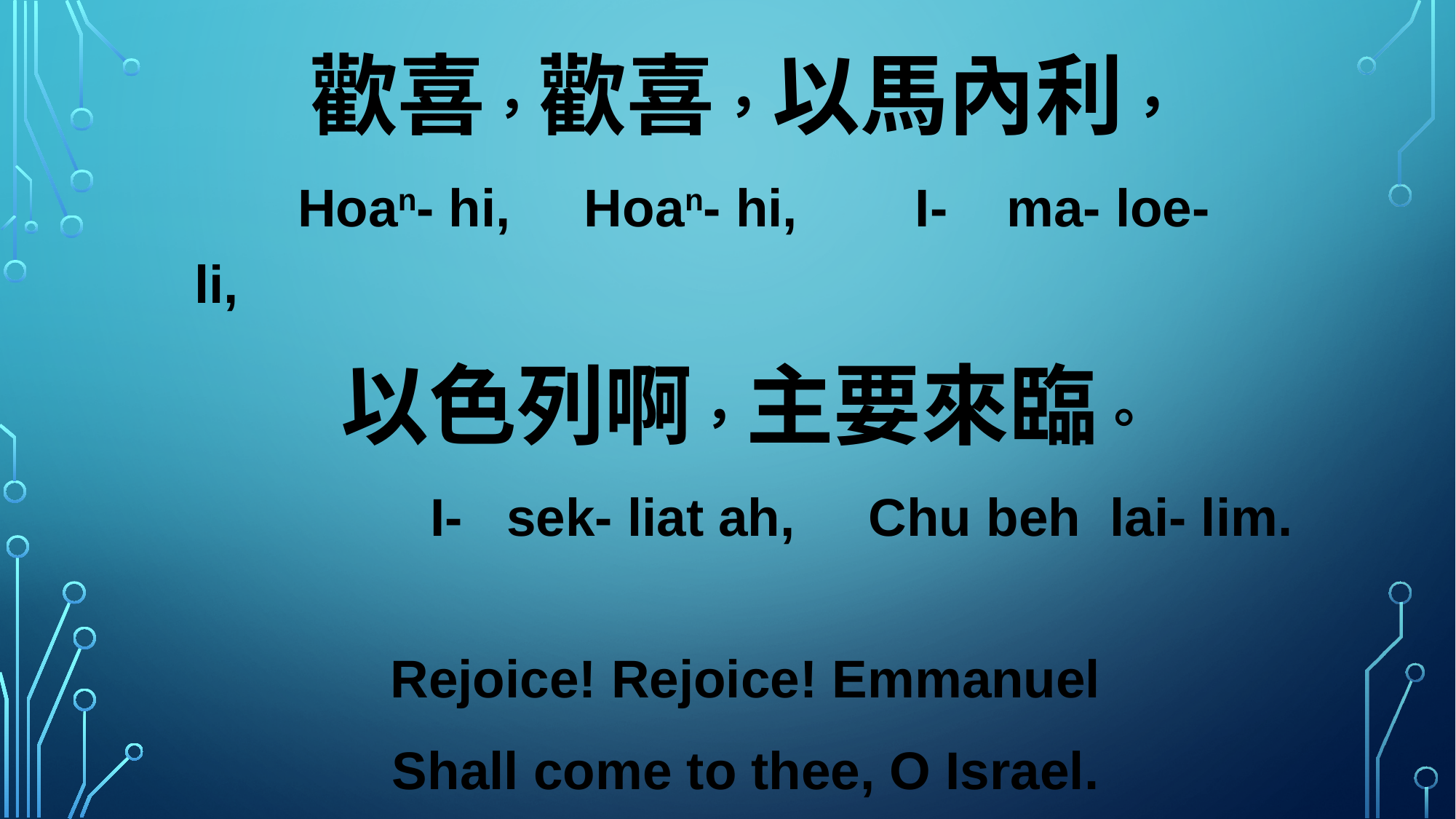

歡喜，歡喜，以馬內利，
       Hoan- hi,     Hoan- hi,        I-    ma- loe-   li,
以色列啊，主要來臨。
                I-   sek- liat ah,     Chu beh  lai- lim.

Rejoice! Rejoice! Emmanuel
Shall come to thee, O Israel.